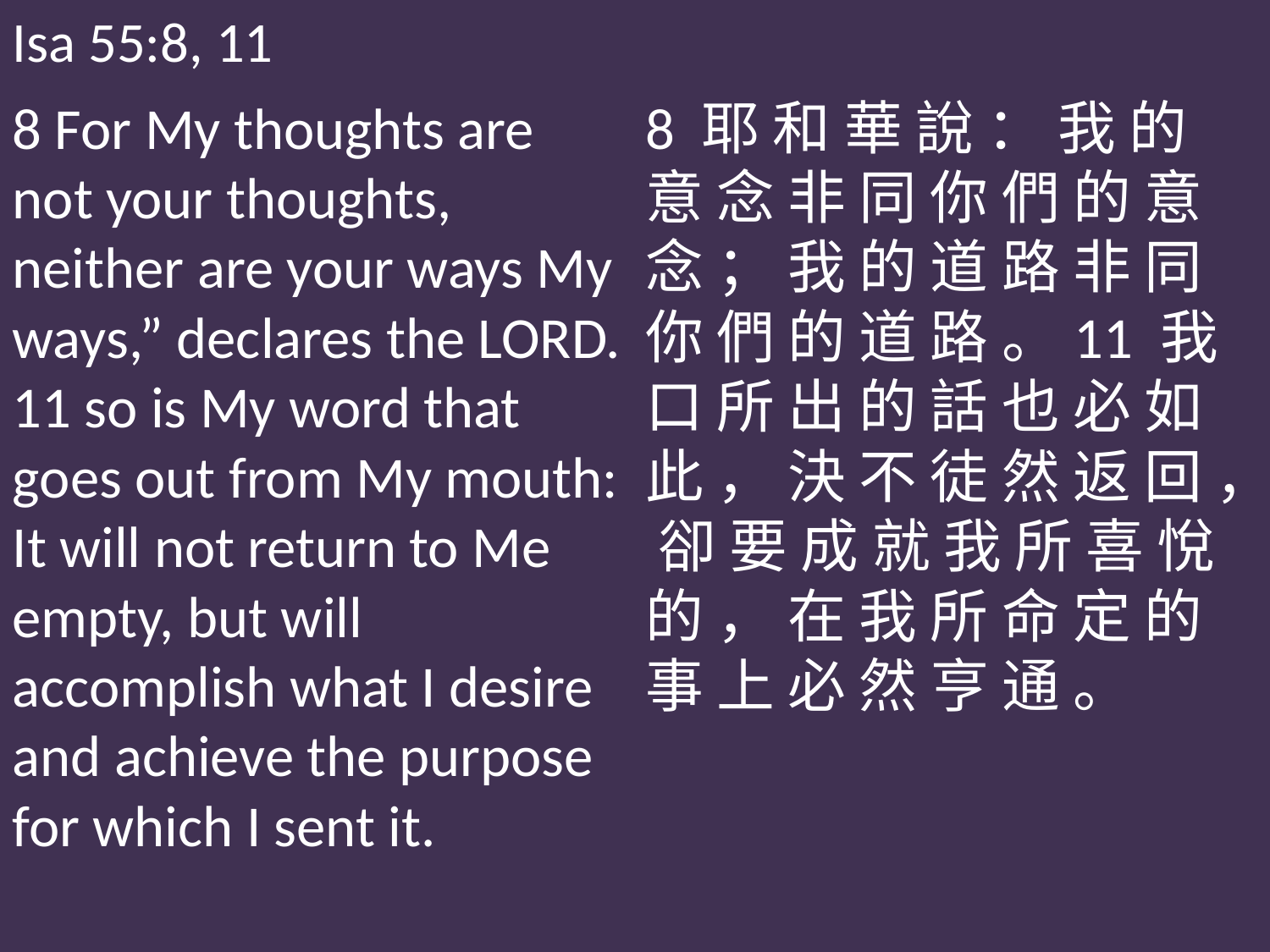

Isa 55:8, 11
8 For My thoughts are not your thoughts, neither are your ways My ways,” declares the LORD. 11 so is My word that goes out from My mouth: It will not return to Me empty, but will accomplish what I desire and achieve the purpose for which I sent it.
8 耶 和 華 說 ： 我 的 意 念 非 同 你 們 的 意 念 ； 我 的 道 路 非 同 你 們 的 道 路 。11 我 口 所 出 的 話 也 必 如 此 ， 決 不 徒 然 返 回 ， 卻 要 成 就 我 所 喜 悅 的 ， 在 我 所 命 定 的 事 上 必 然 亨 通 。